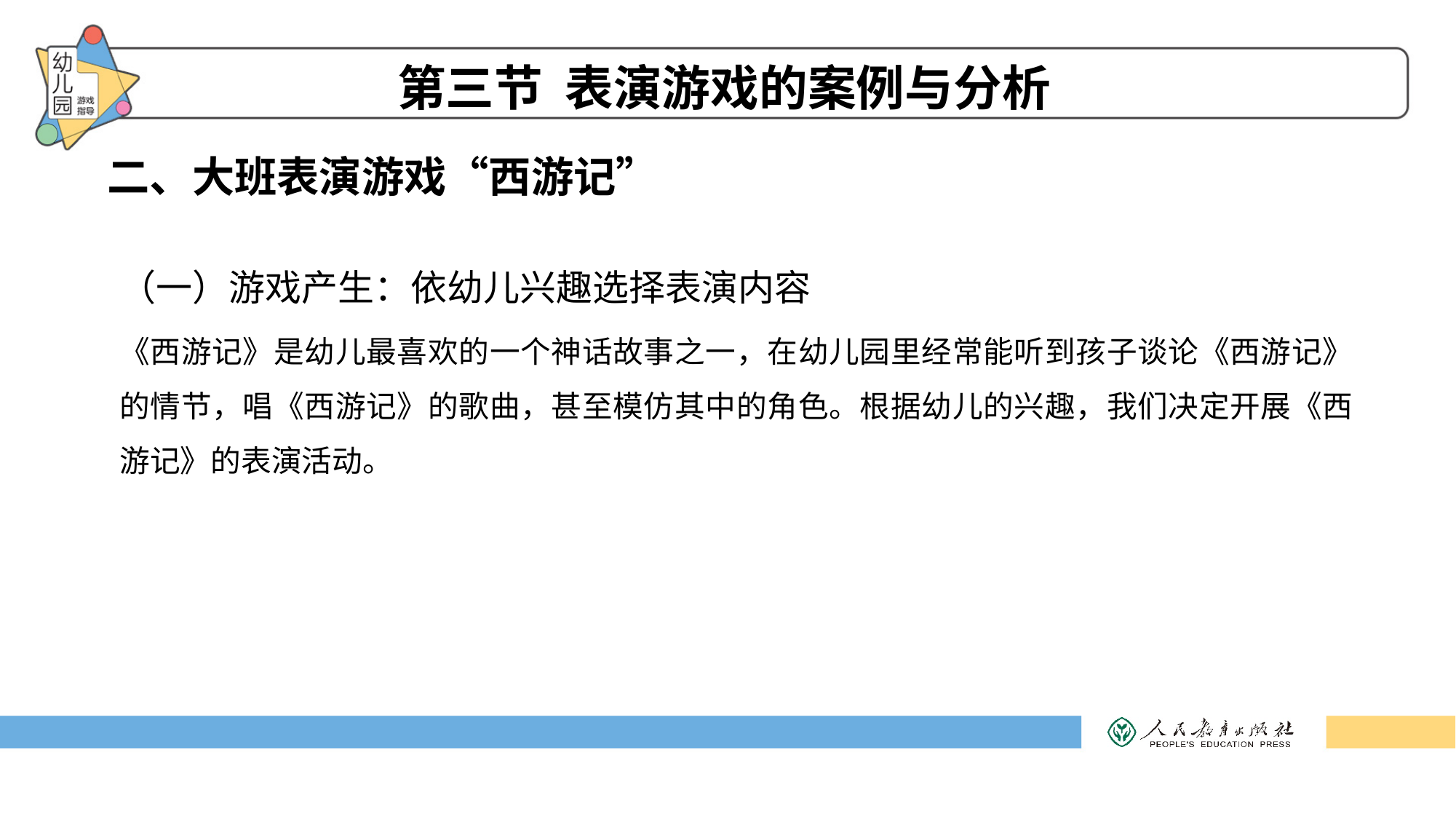

第三节  表演游戏的案例与分析
二、大班表演游戏“西游记”
（一）游戏产生：依幼儿兴趣选择表演内容
《西游记》是幼儿最喜欢的一个神话故事之一，在幼儿园里经常能听到孩子谈论《西游记》的情节，唱《西游记》的歌曲，甚至模仿其中的角色。根据幼儿的兴趣，我们决定开展《西游记》的表演活动。